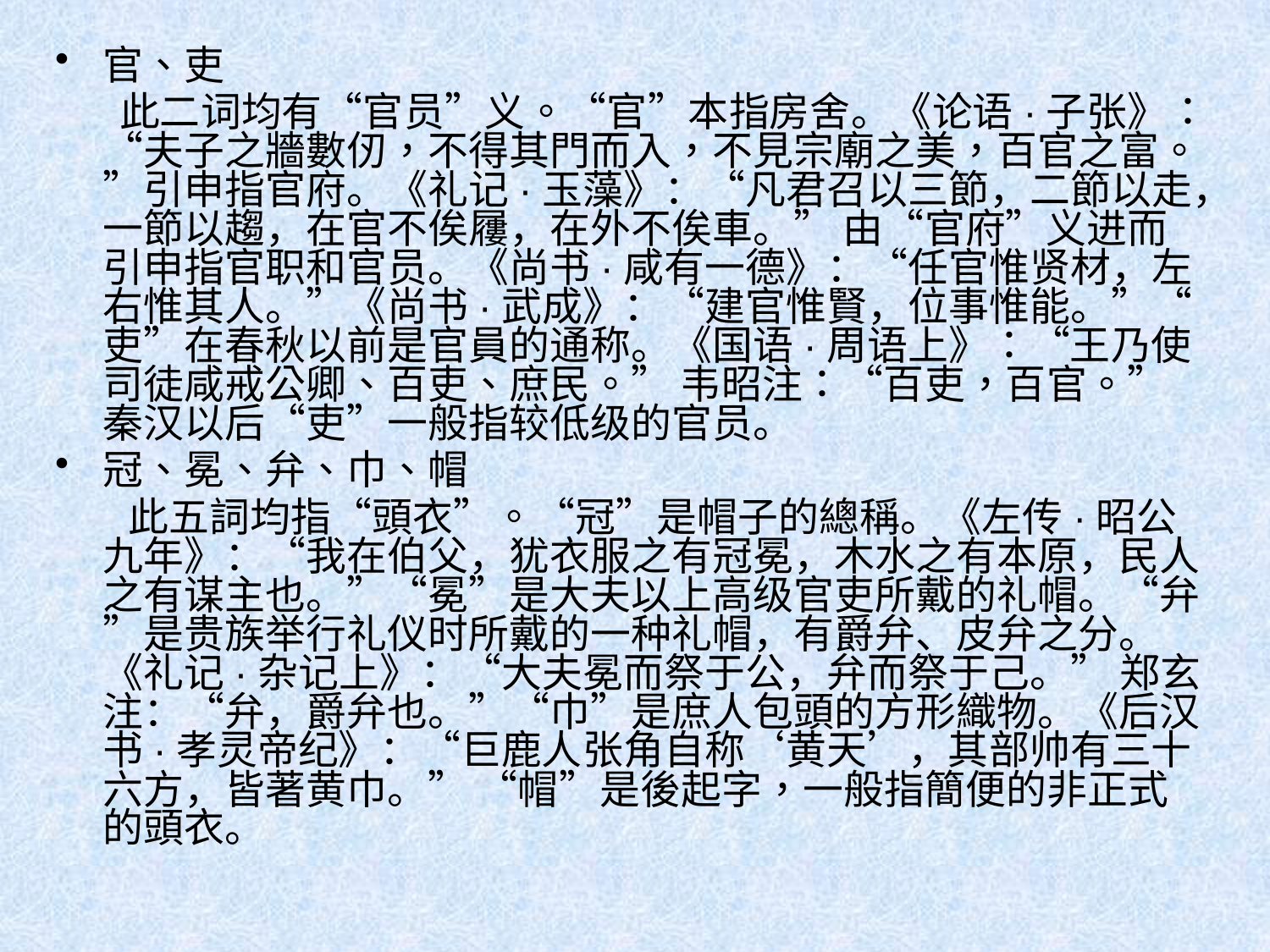

官、吏
      此二词均有“官员”义。“官”本指房舍。《论语·子张》：“夫子之牆數仞，不得其門而入，不見宗廟之美，百官之富。”引申指官府。《礼记·玉藻》：“凡君召以三節，二節以走，一節以趨，在官不俟屨，在外不俟車。” 由“官府”义进而引申指官职和官员。《尚书·咸有一德》：“任官惟贤材，左右惟其人。”《尚书·武成》：“建官惟賢，位事惟能。”“吏”在春秋以前是官員的通称。《国语·周语上》：“王乃使司徒咸戒公卿、百吏、庶民。” 韦昭注：“百吏，百官。”秦汉以后“吏”一般指较低级的官员。
冠、冕、弁、巾、帽
       此五詞均指“頭衣”。“冠”是帽子的總稱。《左传·昭公九年》：“我在伯父，犹衣服之有冠冕，木水之有本原，民人之有谋主也。”“冕”是大夫以上高级官吏所戴的礼帽。“弁”是贵族举行礼仪时所戴的一种礼帽，有爵弁、皮弁之分。《礼记·杂记上》：“大夫冕而祭于公，弁而祭于己。” 郑玄注：“弁，爵弁也。”“巾”是庶人包頭的方形織物。《后汉书·孝灵帝纪》：“巨鹿人张角自称‘黄天’，其部帅有三十六方，皆著黄巾。” “帽”是後起字，一般指簡便的非正式的頭衣。